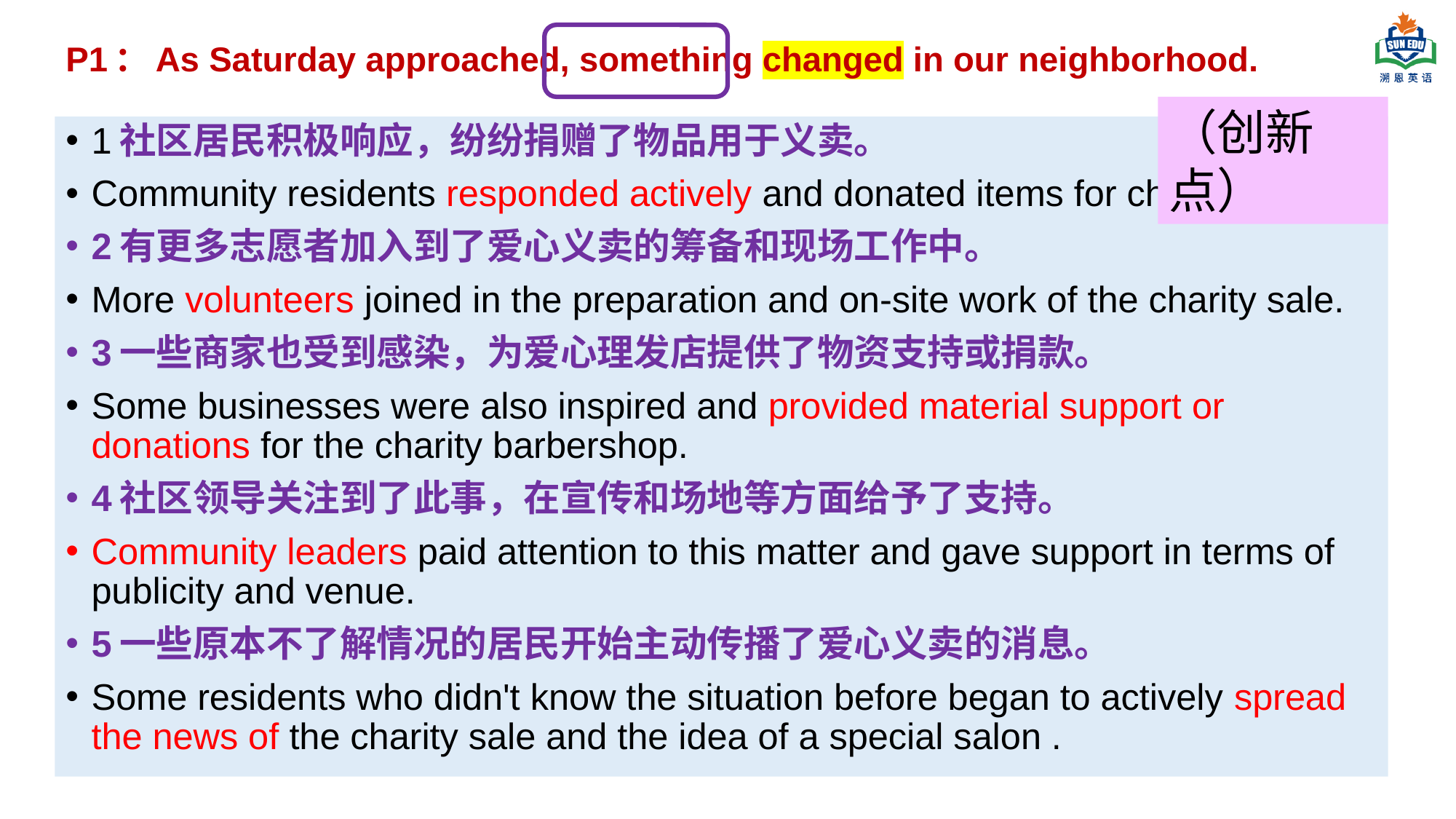

# P1：As Saturday approached, something changed in our neighborhood.

（创新点）
1社区居民积极响应，纷纷捐赠了物品用于义卖。
Community residents responded actively and donated items for charity sale.
2有更多志愿者加入到了爱心义卖的筹备和现场工作中。
More volunteers joined in the preparation and on-site work of the charity sale.
3一些商家也受到感染，为爱心理发店提供了物资支持或捐款。
Some businesses were also inspired and provided material support or donations for the charity barbershop.
4社区领导关注到了此事，在宣传和场地等方面给予了支持。
Community leaders paid attention to this matter and gave support in terms of publicity and venue.
5一些原本不了解情况的居民开始主动传播了爱心义卖的消息。
Some residents who didn't know the situation before began to actively spread the news of the charity sale and the idea of a special salon .